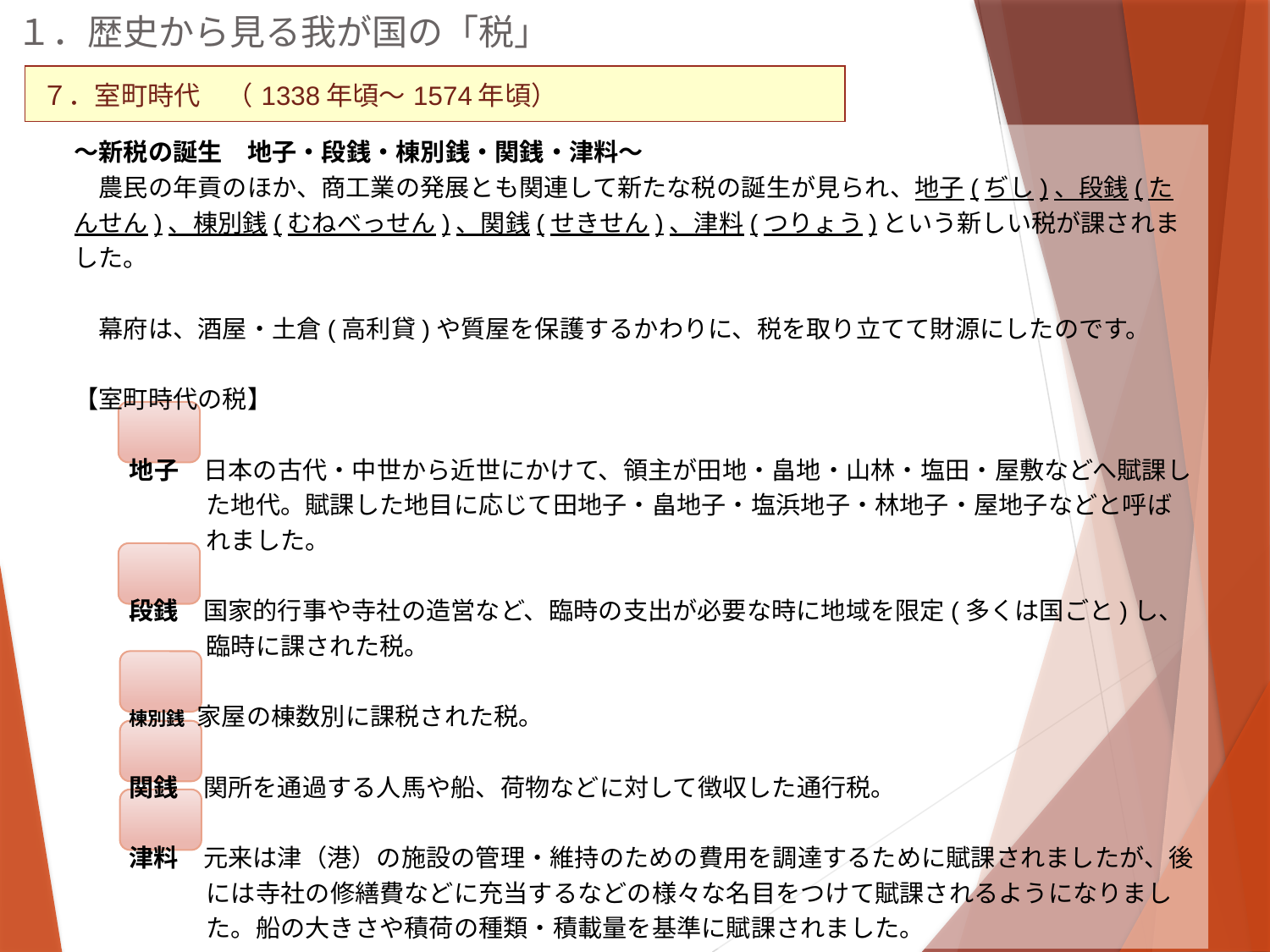

１．歴史から見る我が国の「税」
| ７．室町時代　（1338年頃～1574年頃） |
| --- |
～新税の誕生　地子・段銭・棟別銭・関銭・津料～
　農民の年貢のほか、商工業の発展とも関連して新たな税の誕生が見られ、地子(ぢし)、段銭(たんせん)、棟別銭(むねべっせん)、関銭(せきせん)、津料(つりょう)という新しい税が課されました。

　幕府は、酒屋・土倉(高利貸)や質屋を保護するかわりに、税を取り立てて財源にしたのです。

【室町時代の税】

　　 地子　日本の古代・中世から近世にかけて、領主が田地・畠地・山林・塩田・屋敷などへ賦課した地代。賦課した地目に応じて田地子・畠地子・塩浜地子・林地子・屋地子などと呼ばれました。

　　 段銭　国家的行事や寺社の造営など、臨時の支出が必要な時に地域を限定(多くは国ごと)し、臨時に課された税。

　　 棟別銭  家屋の棟数別に課税された税。

　　 関銭　関所を通過する人馬や船、荷物などに対して徴収した通行税。

　　 津料　元来は津（港）の施設の管理・維持のための費用を調達するために賦課されましたが、後には寺社の修繕費などに充当するなどの様々な名目をつけて賦課されるようになりました。船の大きさや積荷の種類・積載量を基準に賦課されました。